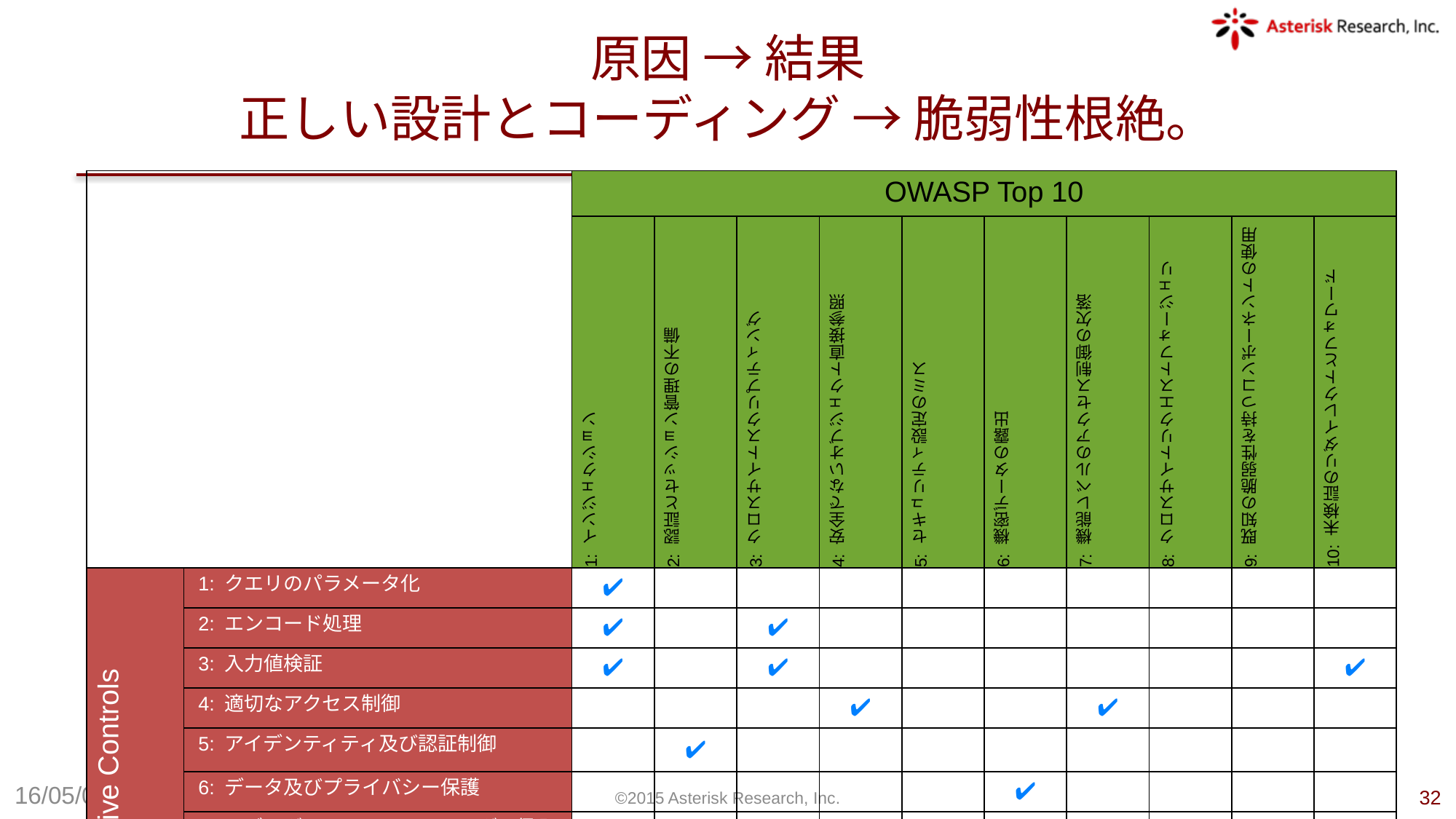

# 原因 → 結果 正しい設計とコーディング → 脆弱性根絶。
|  |  | OWASP Top 10 |  |  |  |  |  |  |  |  |  |
| --- | --- | --- | --- | --- | --- | --- | --- | --- | --- | --- | --- |
|  |  | 1: インジェクション | 2: 認証とセッション管理の不備 | 3: クロスサイトスクリプティング | 4: 安全でないオブジェクト直接参照 | 5: セキュリティ設定のミス | 6: 機密データの露出 | 7: 機能レベルのアクセス制御の欠落 | 8: クロスサイトリクエストフォージェリ | 9: 既知の脆弱性を持つコンポーネントの使用 | 10: 未検証のリダイレクトとフォワード |
| Proactive Controls | 1: クエリのパラメータ化 | ✔ |  |  |  |  |  |  |  |  |  |
|  | 2: エンコード処理 | ✔ |  | ✔ |  |  |  |  |  |  |  |
|  | 3: 入力値検証 | ✔ |  | ✔ |  |  |  |  |  |  | ✔ |
|  | 4: 適切なアクセス制御 |  |  |  | ✔ |  |  | ✔ |  |  |  |
|  | 5: アイデンティティ及び認証制御 |  | ✔ |  |  |  |  |  |  |  |  |
|  | 6: データ及びプライバシー保護 |  |  |  |  |  | ✔ |  |  |  |  |
|  | 7: ロギング、エラーハンドリング、侵入検知 | ✔ | ✔ | ✔ | ✔ | ✔ | ✔ | ✔ | ✔ | ✔ | ✔ |
|  | 8: フレームワークとセキュリティライブラリの活用 | ✔ | ✔ | ✔ | ✔ | ✔ | ✔ | ✔ | ✔ | ✔ | ✔ |
|  | 9: セキュリティ要件の考慮 | ✔ | ✔ | ✔ | ✔ | ✔ | ✔ | ✔ | ✔ | ✔ | ✔ |
|  | 10: セキュリティ設計 | ✔ | ✔ | ✔ | ✔ | ✔ | ✔ | ✔ | ✔ | ✔ | ✔ |
16/05/02
©2015 Asterisk Research, Inc.
32